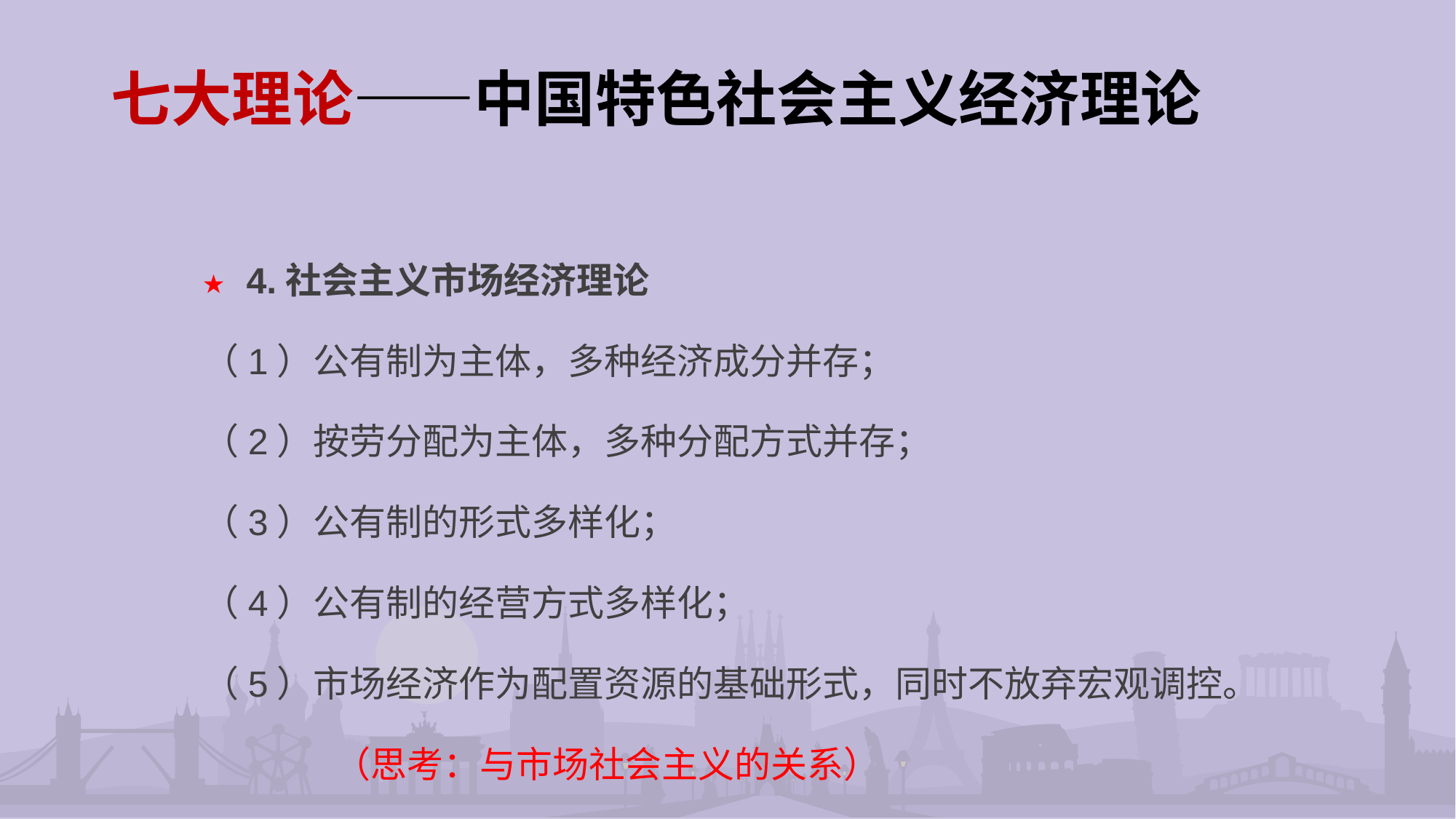

# 七大理论——中国特色社会主义经济理论
★ 4.社会主义市场经济理论
（1）公有制为主体，多种经济成分并存；
（2）按劳分配为主体，多种分配方式并存；
（3）公有制的形式多样化；
（4）公有制的经营方式多样化；
（5）市场经济作为配置资源的基础形式，同时不放弃宏观调控。
               （思考：与市场社会主义的关系）